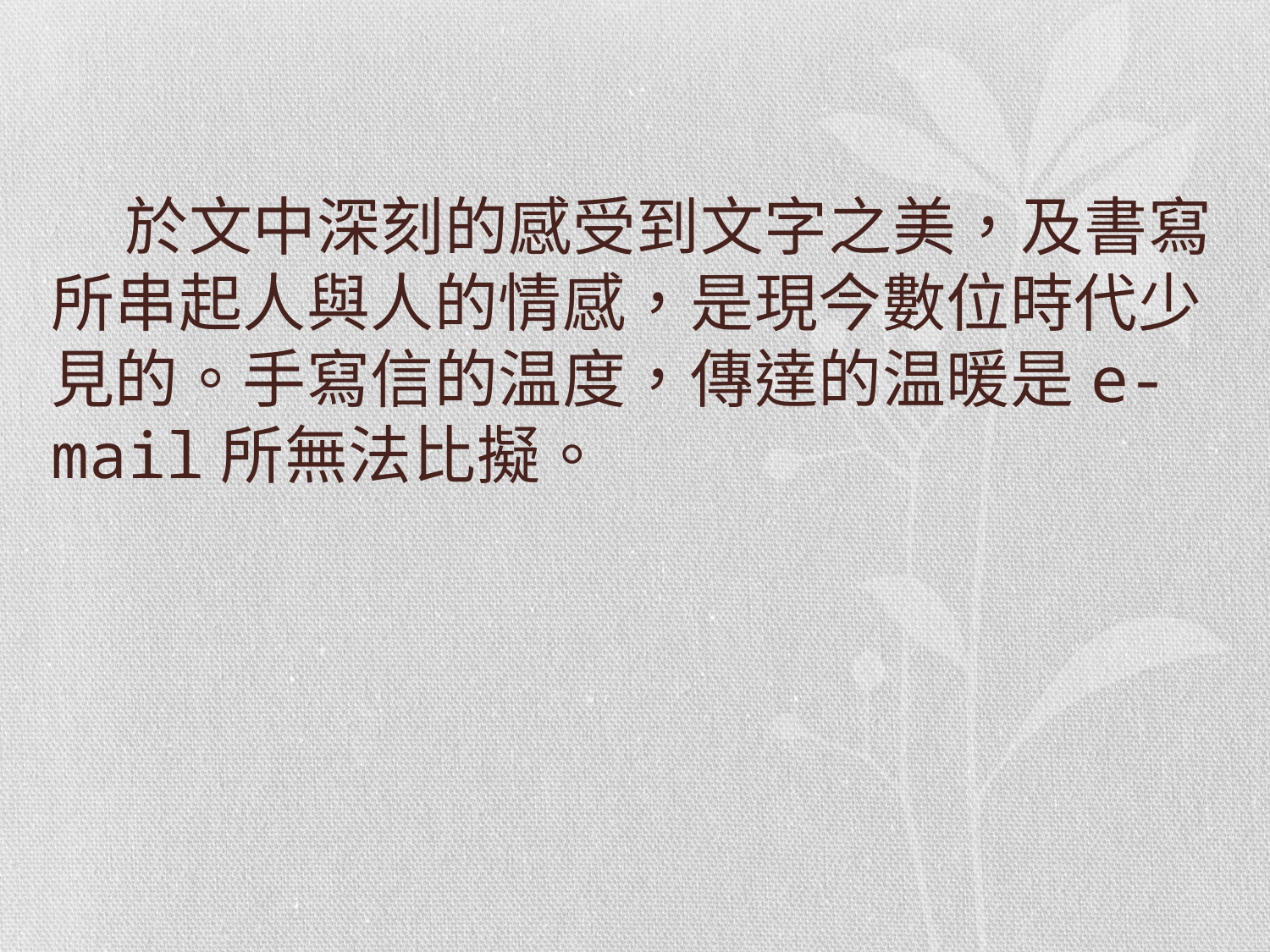

#
    於文中深刻的感受到文字之美，及書寫所串起人與人的情感，是現今數位時代少見的。手寫信的温度，傳達的温暖是e-mail所無法比擬。